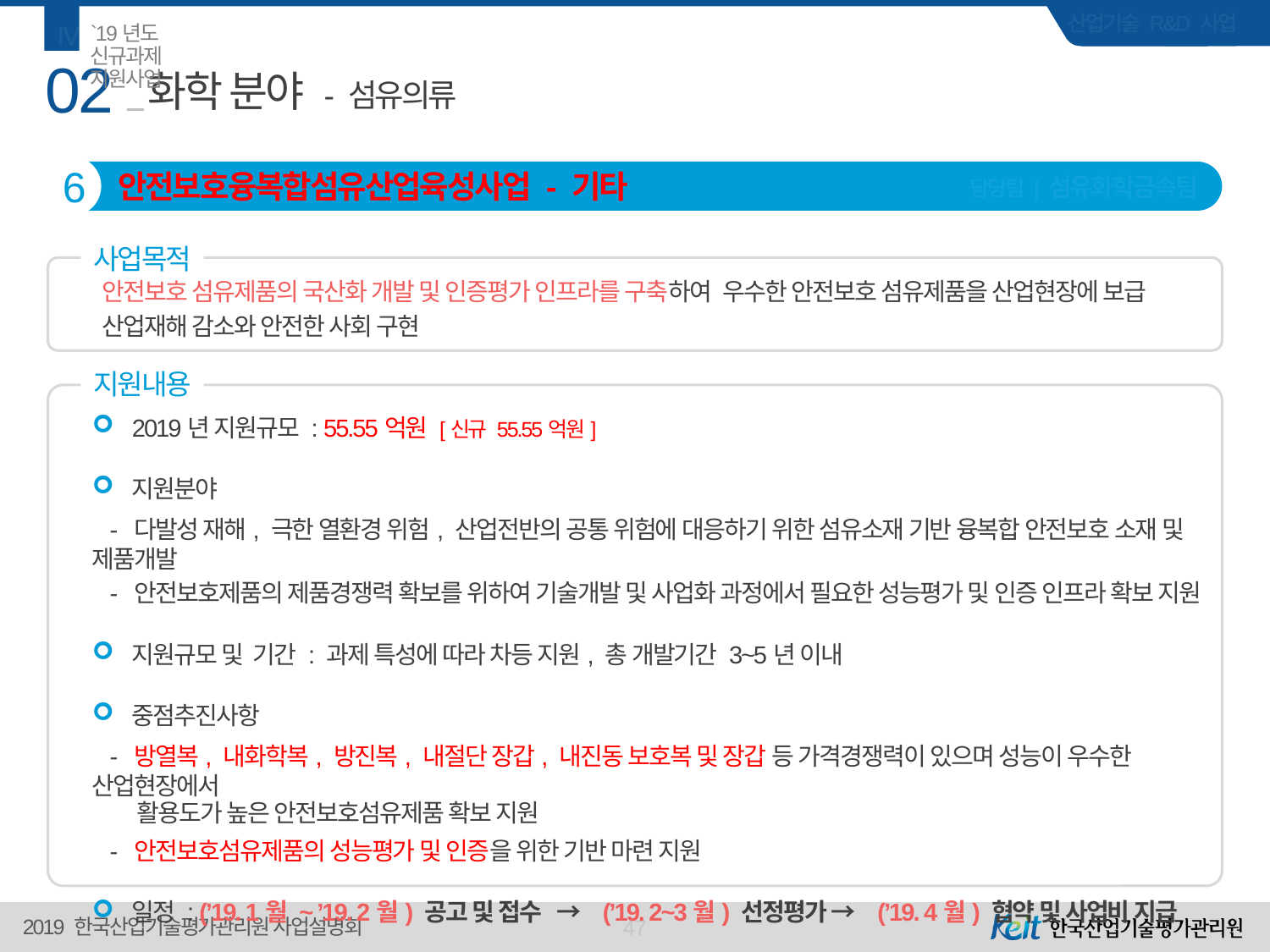

Ⅳ
`19년도 신규과제 지원사업
02
# 화학 분야 - 섬유의류
6
안전보호융복합섬유산업육성사업 - 기타
담당팀 | 섬유화학금속팀
사업목적

안전보호 섬유제품의 국산화 개발 및 인증평가 인프라를 구축하여  우수한 안전보호 섬유제품을 산업현장에 보급
산업재해 감소와 안전한 사회 구현
지원내용

2019년 지원규모 : 55.55억원 [신규 55.55억원]

지원분야
   -  다발성 재해, 극한 열환경 위험, 산업전반의 공통 위험에 대응하기 위한 섬유소재 기반 융복합 안전보호 소재 및 제품개발
   -  안전보호제품의 제품경쟁력 확보를 위하여 기술개발 및 사업화 과정에서 필요한 성능평가 및 인증 인프라 확보 지원

지원규모 및  기간 : 과제 특성에 따라 차등 지원, 총 개발기간 3~5년 이내

중점추진사항
   -  방열복, 내화학복, 방진복, 내절단 장갑, 내진동 보호복 및 장갑 등 가격경쟁력이 있으며 성능이 우수한 산업현장에서
        활용도가 높은 안전보호섬유제품 확보 지원
   -  안전보호섬유제품의 성능평가 및 인증을 위한 기반 마련 지원

일정 : (’19. 1월 ~ ’19. 2월) 공고 및 접수   →   (’19. 2~3월) 선정평가 →   (’19. 4월) 협약 및 사업비 지급
47